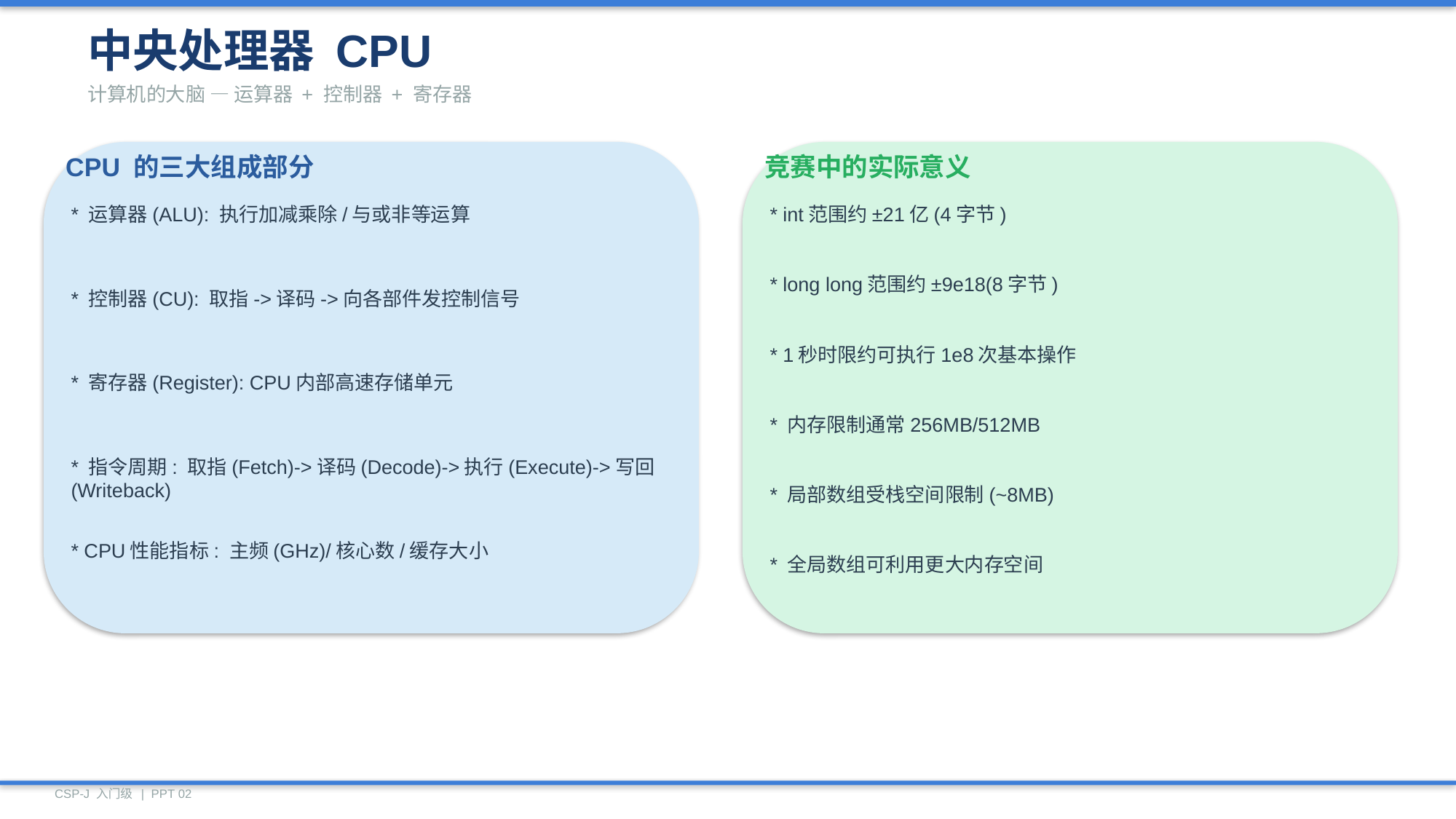

中央处理器 CPU
计算机的大脑 — 运算器 + 控制器 + 寄存器

CPU 的三大组成部分
竞赛中的实际意义
* 运算器(ALU): 执行加减乘除/与或非等运算
* int范围约±21亿(4字节)
* long long范围约±9e18(8字节)
* 控制器(CU): 取指->译码->向各部件发控制信号
* 1秒时限约可执行1e8次基本操作
* 寄存器(Register): CPU内部高速存储单元
* 内存限制通常256MB/512MB
* 指令周期: 取指(Fetch)->译码(Decode)->执行(Execute)->写回(Writeback)
* 局部数组受栈空间限制(~8MB)
* CPU性能指标: 主频(GHz)/核心数/缓存大小
* 全局数组可利用更大内存空间

CSP-J 入门级  |  PPT 02